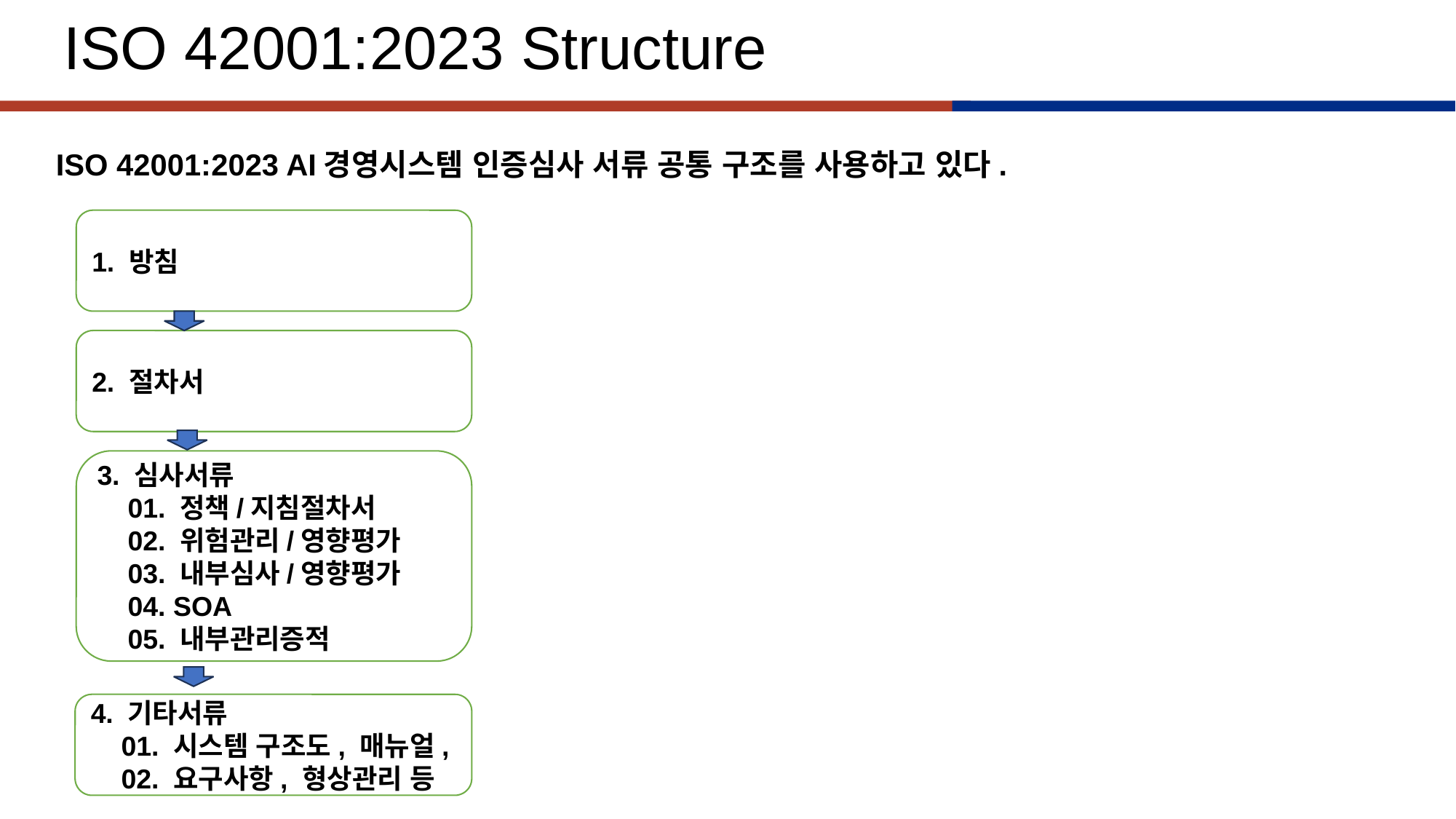

ISO 42001:2023 Structure

ISO 42001:2023 AI경영시스템 인증심사 서류 공통 구조를 사용하고 있다.
1. 방침

2. 절차서

3. 심사서류
    01. 정책/지침절차서
    02. 위험관리/영향평가
    03. 내부심사/영향평가
    04. SOA
    05. 내부관리증적

4. 기타서류
    01. 시스템 구조도, 매뉴얼,
    02. 요구사항, 형상관리 등